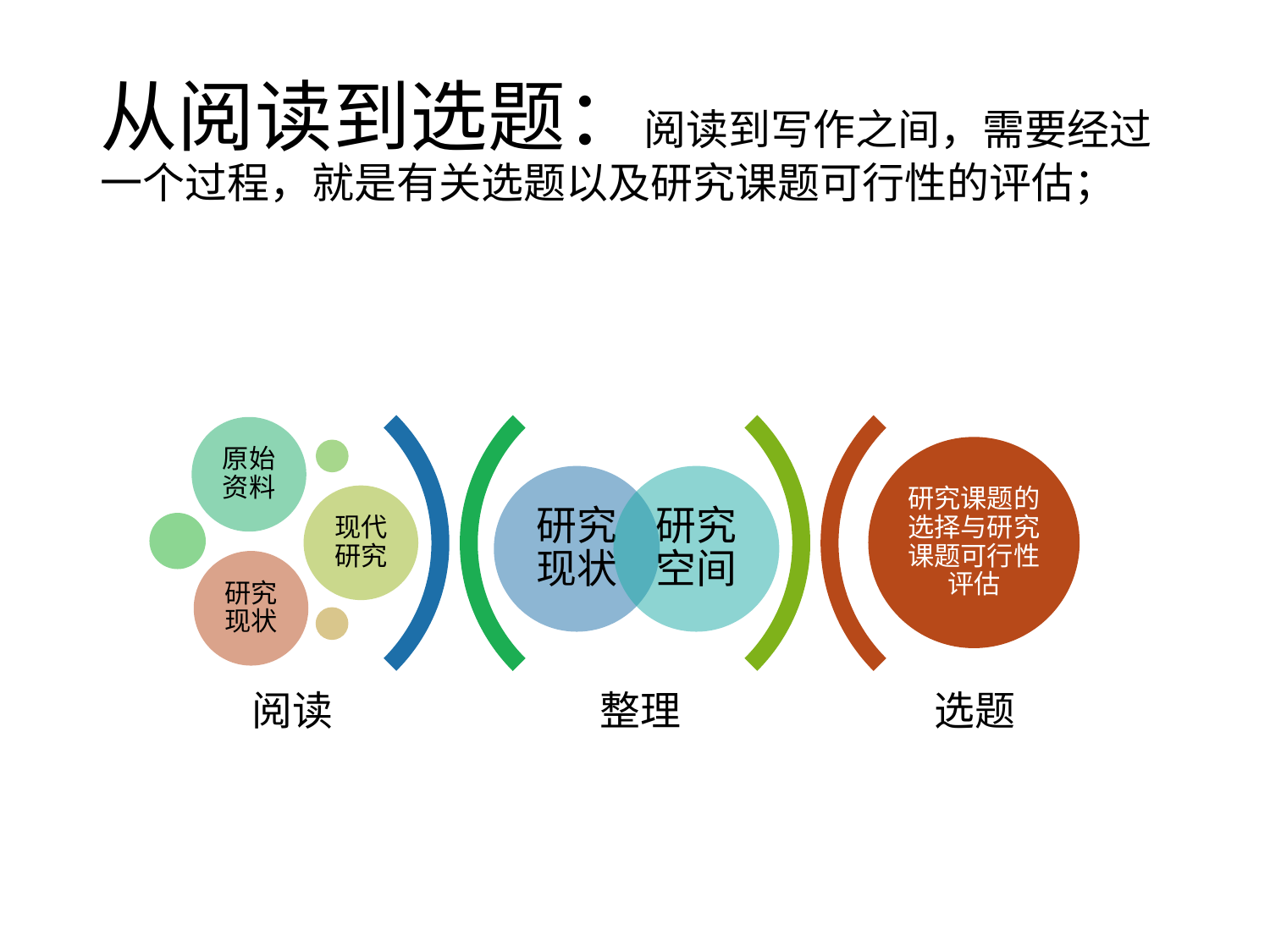

# 从阅读到选题：阅读到写作之间，需要经过一个过程，就是有关选题以及研究课题可行性的评估；
整理
选题
研究现状
研究空间
原始资料
现代研究
研究现状
研究课题的选择与研究课题可行性评估
阅读